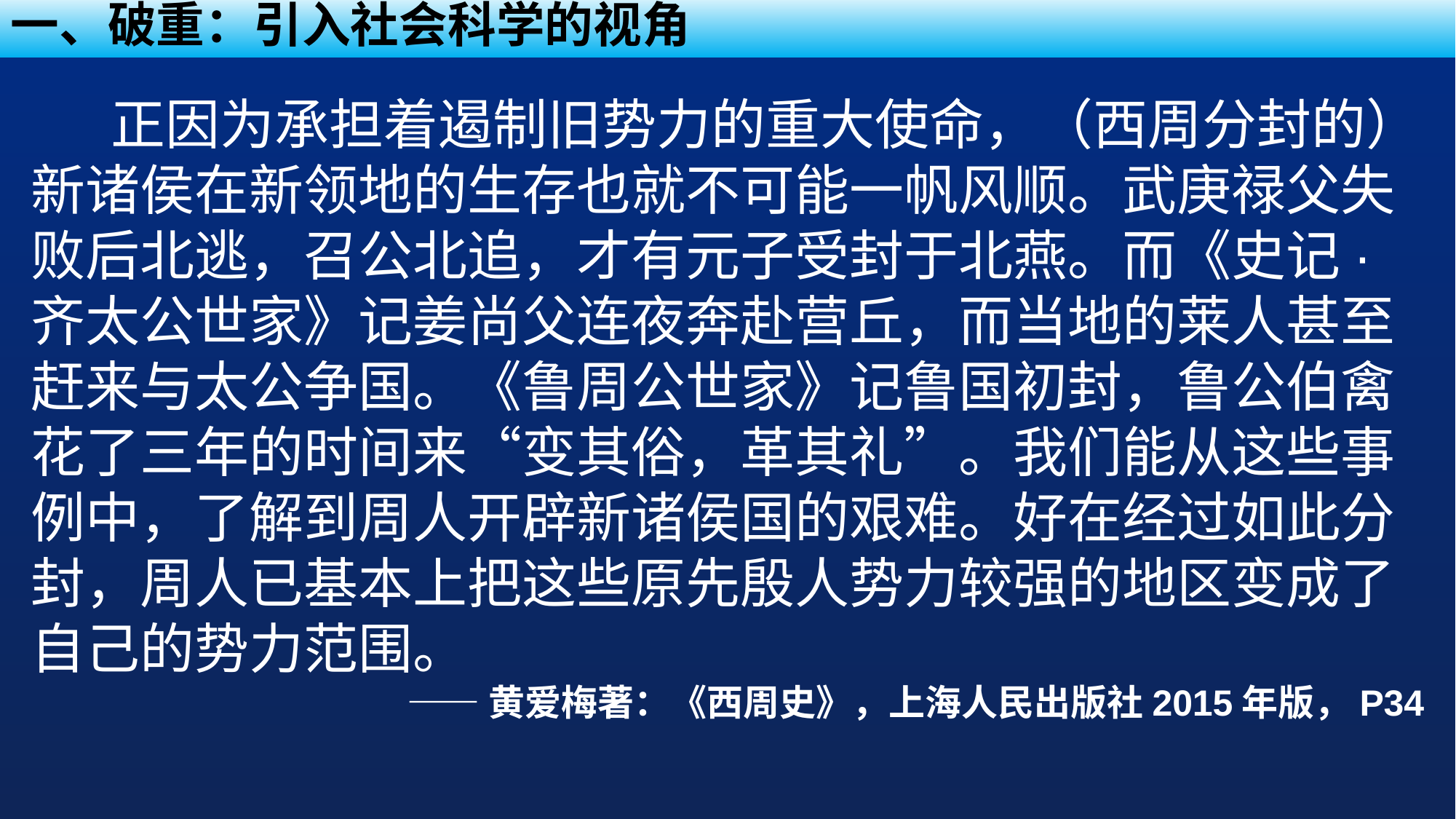

一、破重：引入社会科学的视角
      正因为承担着遏制旧势力的重大使命，（西周分封的）新诸侯在新领地的生存也就不可能一帆风顺。武庚禄父失败后北逃，召公北追，才有元子受封于北燕。而《史记·齐太公世家》记姜尚父连夜奔赴营丘，而当地的莱人甚至赶来与太公争国。《鲁周公世家》记鲁国初封，鲁公伯禽花了三年的时间来“变其俗，革其礼”。我们能从这些事例中，了解到周人开辟新诸侯国的艰难。好在经过如此分封，周人已基本上把这些原先殷人势力较强的地区变成了自己的势力范围。
——黄爱梅著：《西周史》，上海人民出版社2015年版，P34